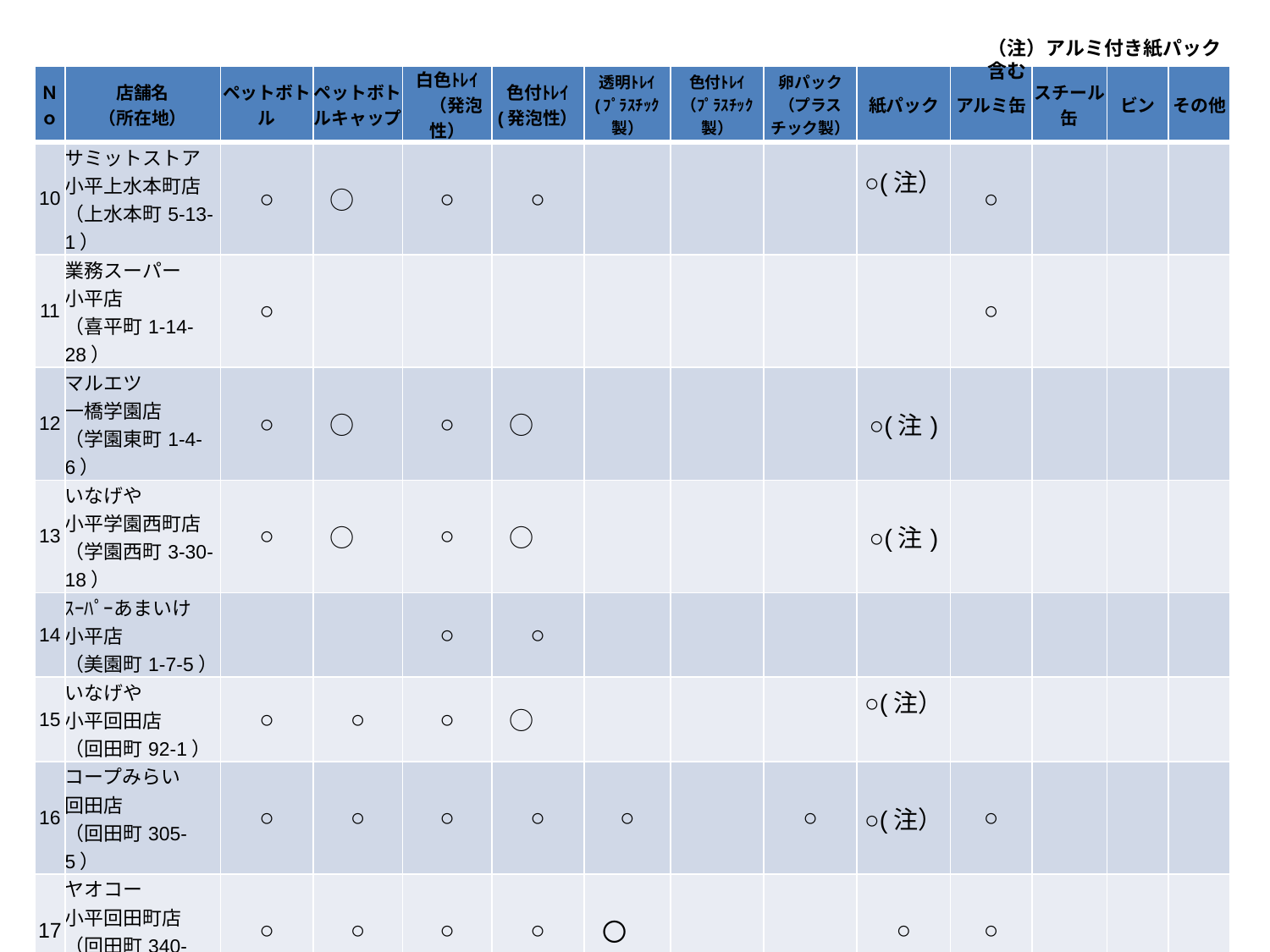

（注）アルミ付き紙パック含む
| Ｎｏ | 店舗名 （所在地） | ペットボトル | ペットボトルキャップ | 白色ﾄﾚｲ 　（発泡性） | 色付ﾄﾚｲ (発泡性） | 透明ﾄﾚｲ (ﾌﾟﾗｽﾁｯｸ製） | 色付ﾄﾚｲ （ﾌﾟﾗｽﾁｯｸ製） | 卵パック （プラスチック製） | 紙パック | アルミ缶 | スチール缶 | ビン | その他 |
| --- | --- | --- | --- | --- | --- | --- | --- | --- | --- | --- | --- | --- | --- |
| 10 | サミットストア 小平上水本町店 （上水本町5-13-1） | ○ | ○ | ○ | ○ |  |  |  | ○(注） | ○ |  |  |  |
| 11 | 業務スーパー 小平店 （喜平町1-14-28） | ○ |  |  |  |  |  |  |  | ○ |  |  |  |
| 12 | マルエツ 一橋学園店 （学園東町1-4-6） | ○ | ○ | ○ | ○ |  |  |  | ○(注) |  |  |  |  |
| 13 | いなげや 小平学園西町店 （学園西町3-30-18） | ○ | ○ | ○ | ○ |  |  |  | ○(注) |  |  |  |  |
| 14 | ｽｰﾊﾟｰあまいけ 小平店 （美園町1-7-5） |  |  | ○ | ○ |  |  |  |  |  |  |  |  |
| 15 | いなげや 小平回田店 （回田町92-1） | ○ | ○ | ○ | ○ |  |  |  | ○(注） |  |  |  |  |
| 16 | コープみらい 回田店 （回田町305-5） | ○ | ○ | ○ | ○ | ○ |  | ○ | ○(注） | ○ |  |  |  |
| 17 | ヤオコー 小平回田町店 （回田町340-1） | ○ | ○ | ○ | ○ | 〇 |  |  | ○ | ○ |  |  |  |
| 18 | いなげやina２１ 小平鈴木町店 （鈴木町1-464-4） | ○ | ○ | ○ | ○ |  |  |  | ○(注) |  |  |  |  |
| 19 | いなげやina21 小平天神店 （天神町2-1-1） | ○ | ○ | ○ | ○ |  |  |  | ○(注) |  |  |  |  |